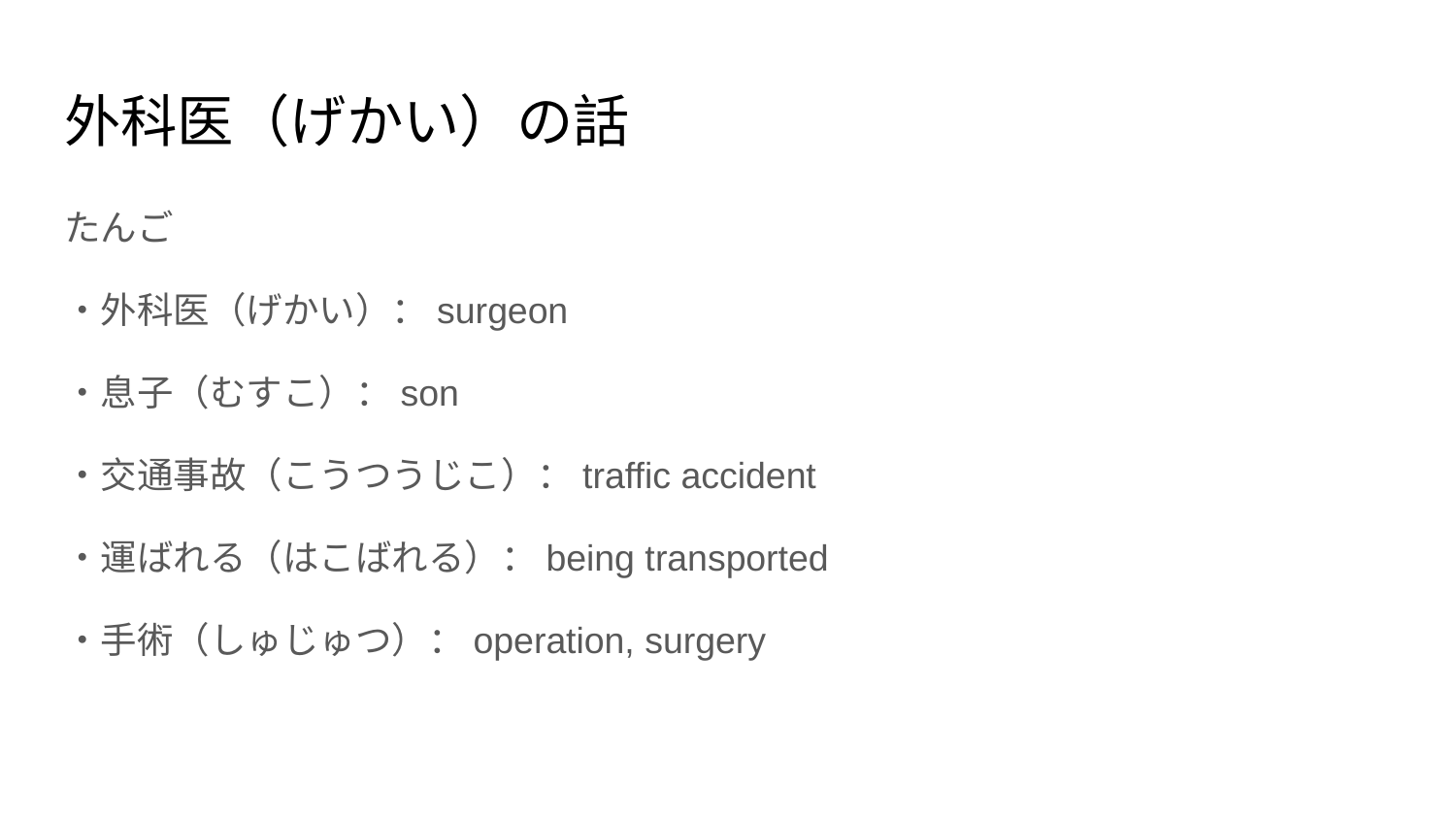

# 外科医（げかい）の話
たんご
・外科医（げかい）：surgeon
・息子（むすこ）：son
・交通事故（こうつうじこ）：traffic accident
・運ばれる（はこばれる）：being transported
・手術（しゅじゅつ）：operation, surgery